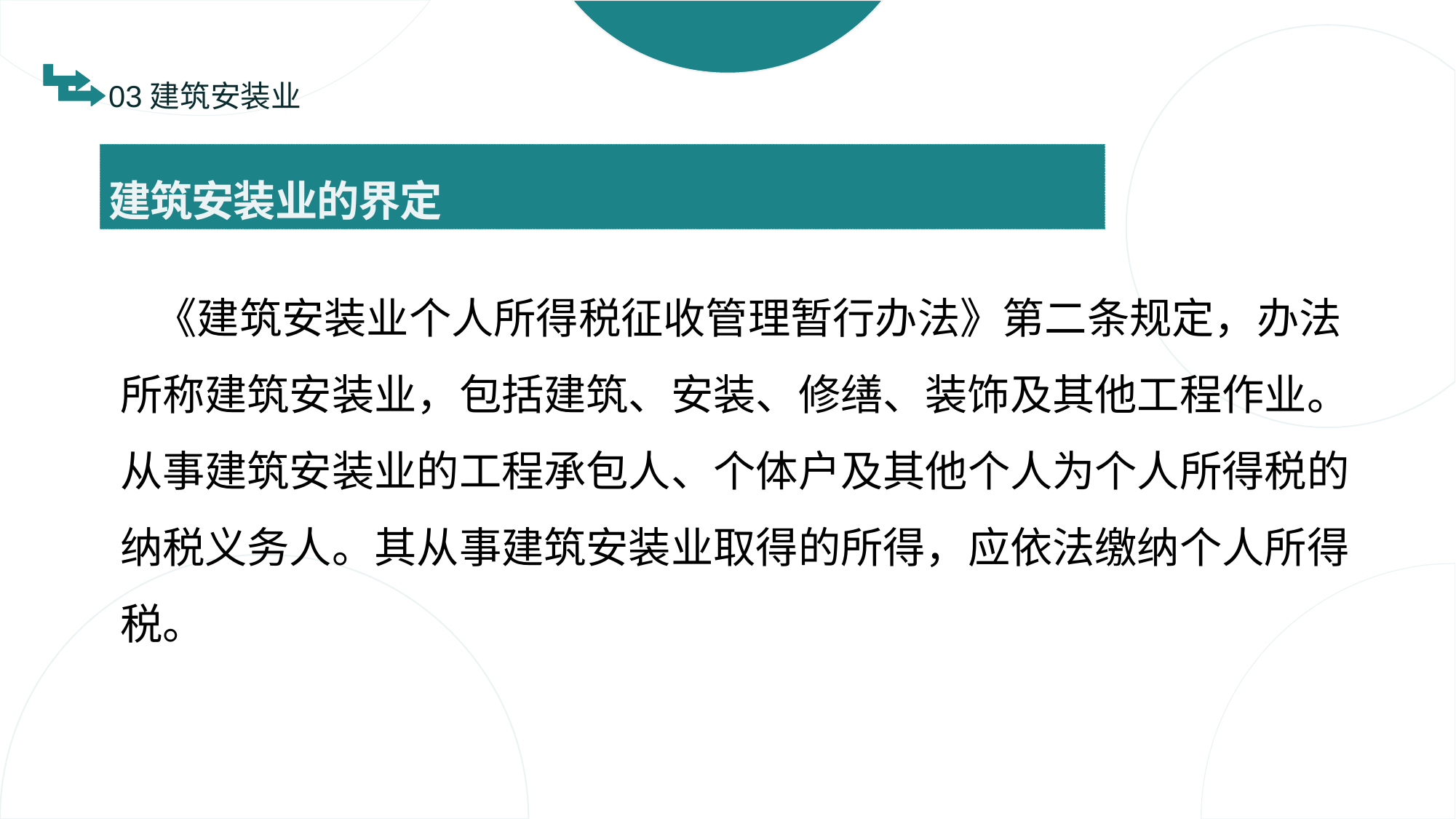

03建筑安装业

建筑安装业的界定
   《建筑安装业个人所得税征收管理暂行办法》第二条规定，办法所称建筑安装业，包括建筑、安装、修缮、装饰及其他工程作业。从事建筑安装业的工程承包人、个体户及其他个人为个人所得税的纳税义务人。其从事建筑安装业取得的所得，应依法缴纳个人所得税。